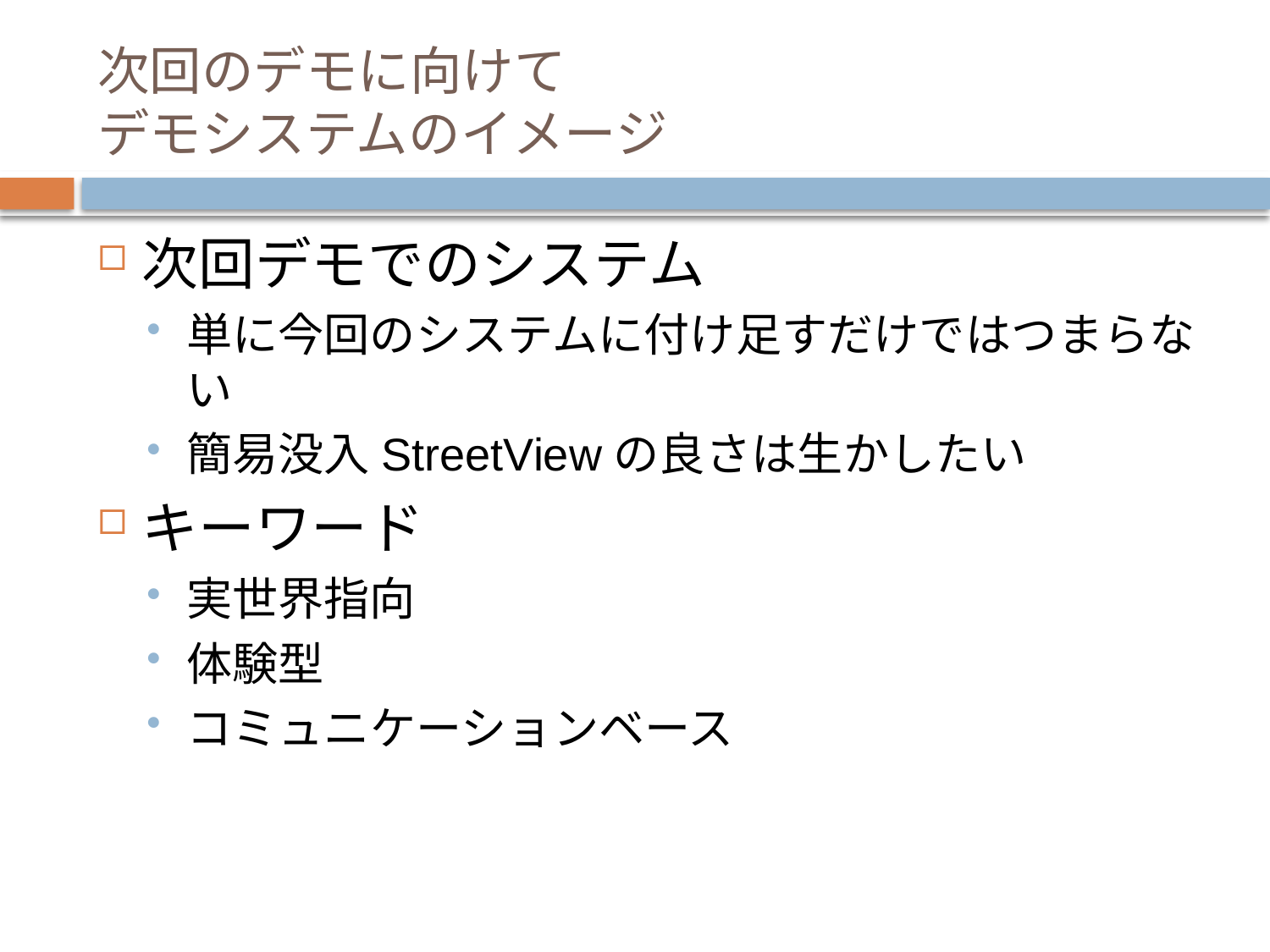

# 次回のデモに向けて デモシステムのイメージ
次回デモでのシステム
単に今回のシステムに付け足すだけではつまらない
簡易没入StreetViewの良さは生かしたい
キーワード
実世界指向
体験型
コミュニケーションベース